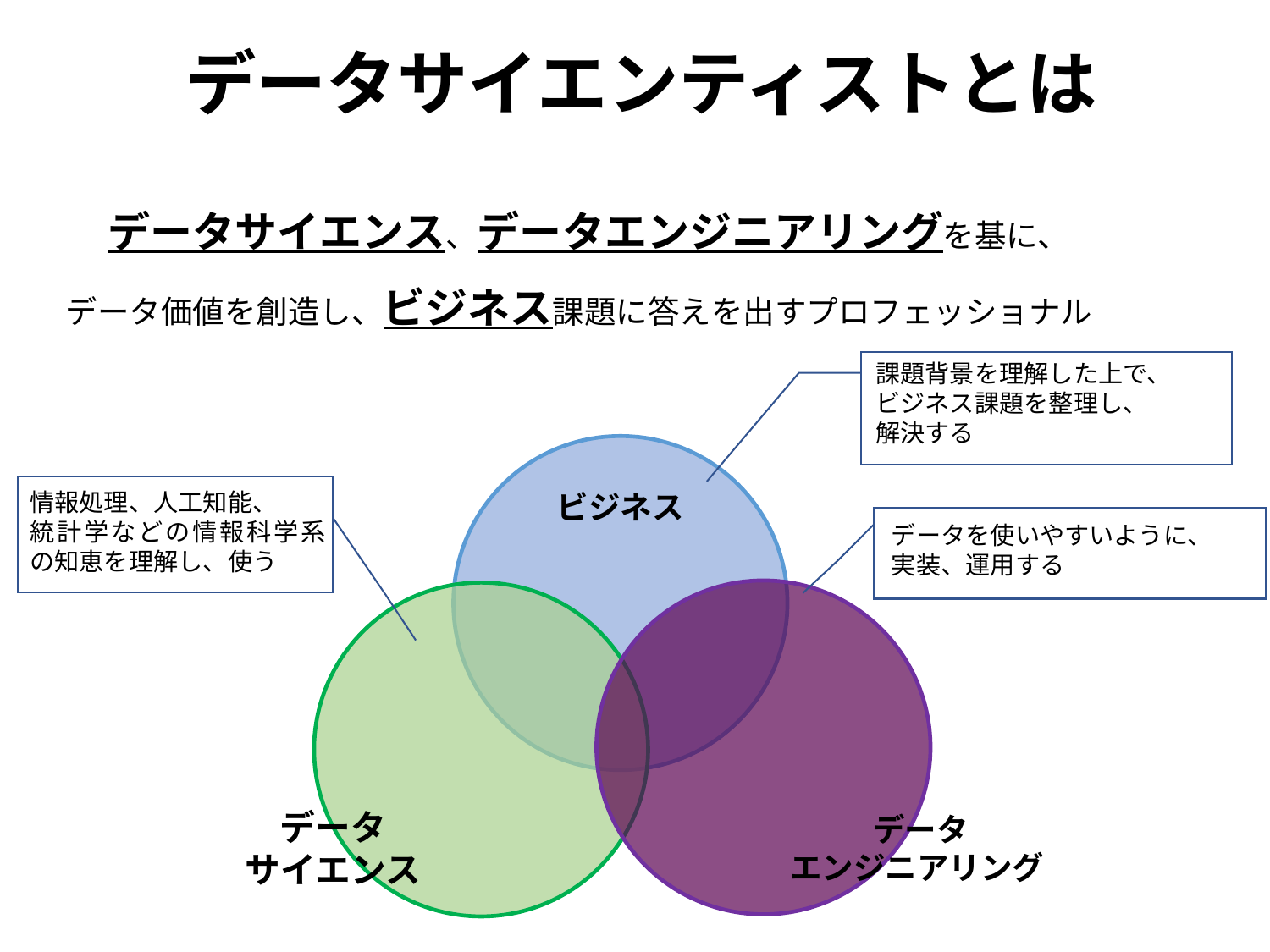

データサイエンティストとは
　データサイエンス、データエンジニアリングを基に、
データ価値を創造し、ビジネス課題に答えを出すプロフェッショナル

課題背景を理解した上で、
ビジネス課題を整理し、
解決する

ビジネス

データ
エンジニアリング

データ
サイエンス

情報処理、人工知能、
統計学などの情報科学系の知恵を理解し、使う

データを使いやすいように、
実装、運用する